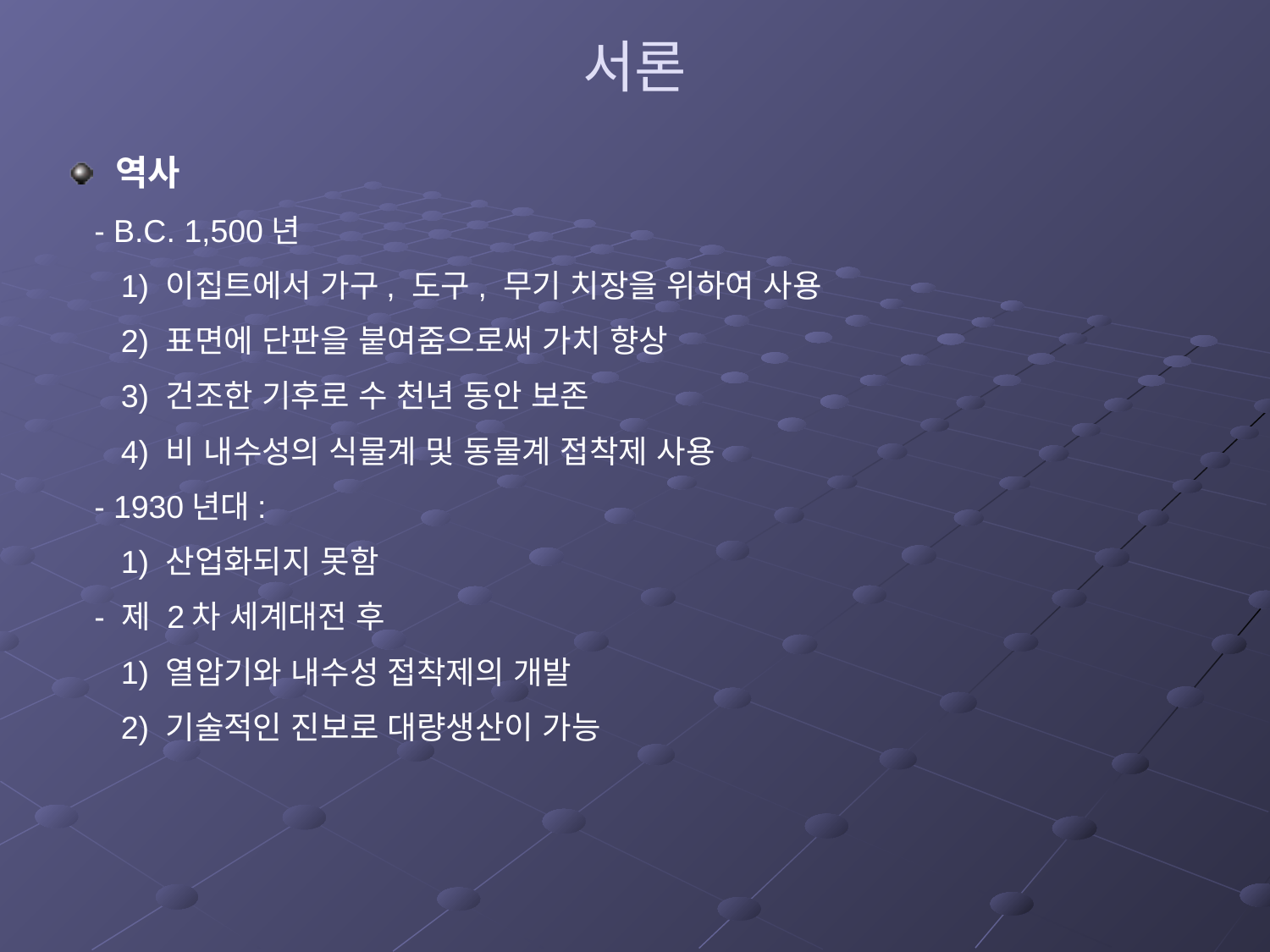

# 서론
역사
   - B.C. 1,500년
      1) 이집트에서 가구, 도구, 무기 치장을 위하여 사용
      2) 표면에 단판을 붙여줌으로써 가치 향상
      3) 건조한 기후로 수 천년 동안 보존
      4) 비 내수성의 식물계 및 동물계 접착제 사용
   - 1930년대:
      1) 산업화되지 못함
   - 제 2차 세계대전 후
      1) 열압기와 내수성 접착제의 개발
      2) 기술적인 진보로 대량생산이 가능